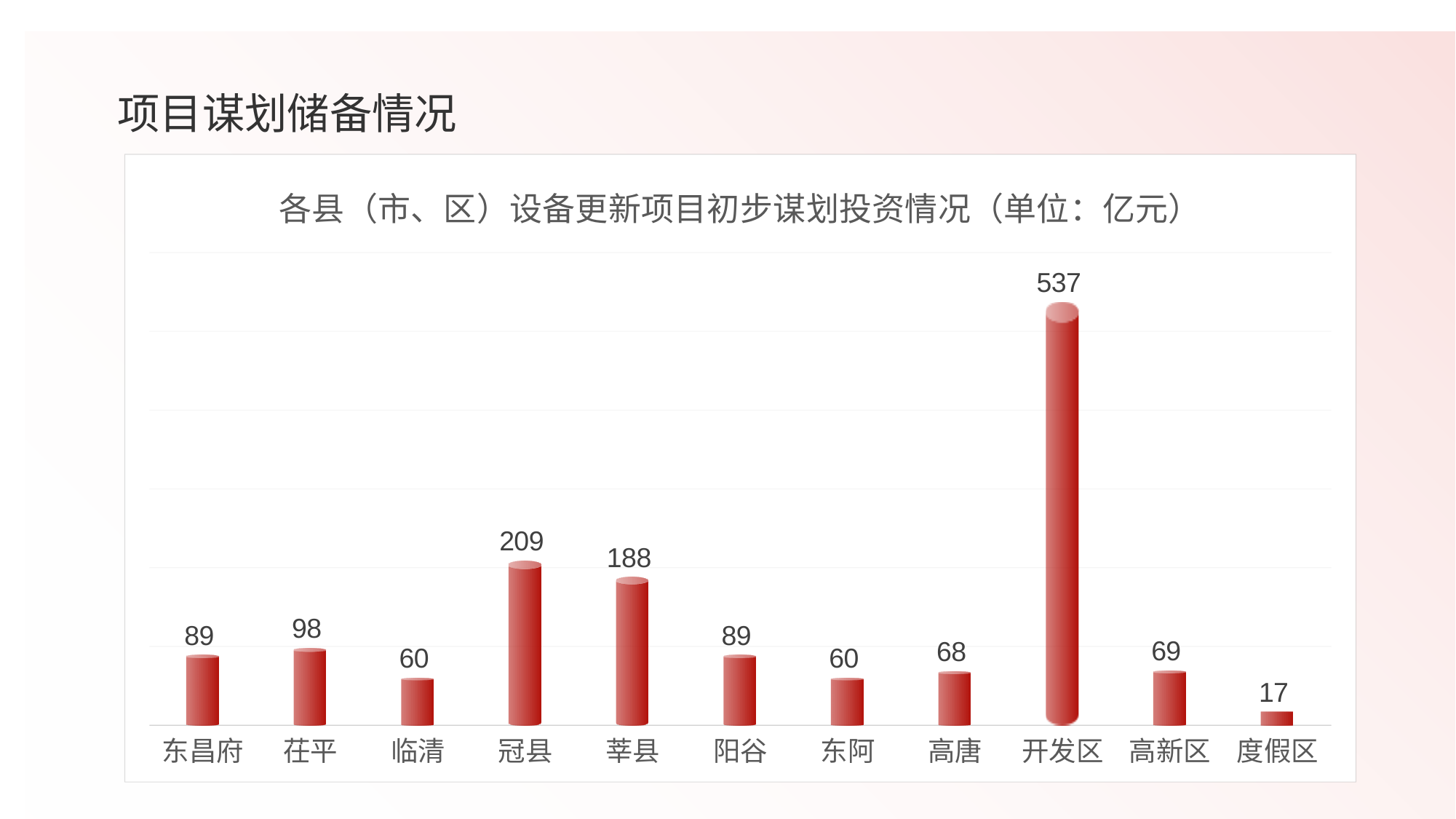

项目谋划储备情况

### Chart

| Category | 计划投资（亿元） | 储备个数 |
|---|---|---|
| 工业领域 | 523.0 | 1100.0 |
| 建筑和市政基础设施领域 | 184.0 | 270.0 |
| 交通领域 | 42.0 | 109.0 |
| 文教卫生领域 | 158.0 | 50.0 |
| 循环利用领域 | 27.0 | 34.0 |

### Chart: 各县（市、区）设备更新项目初步谋划投资情况（单位：亿元）

| Category | 服务业增加值 |
|---|---|
| 东昌府 | 89.0 |
| 茌平 | 98.0 |
| 临清 | 60.0 |
| 冠县 | 209.0 |
| 莘县 | 188.0 |
| 阳谷 | 89.0 |
| 东阿 | 60.0 |
| 高唐 | 68.0 |
| 开发区 | 537.0 |
| 高新区 | 69.0 |
| 度假区 | 17.0 |